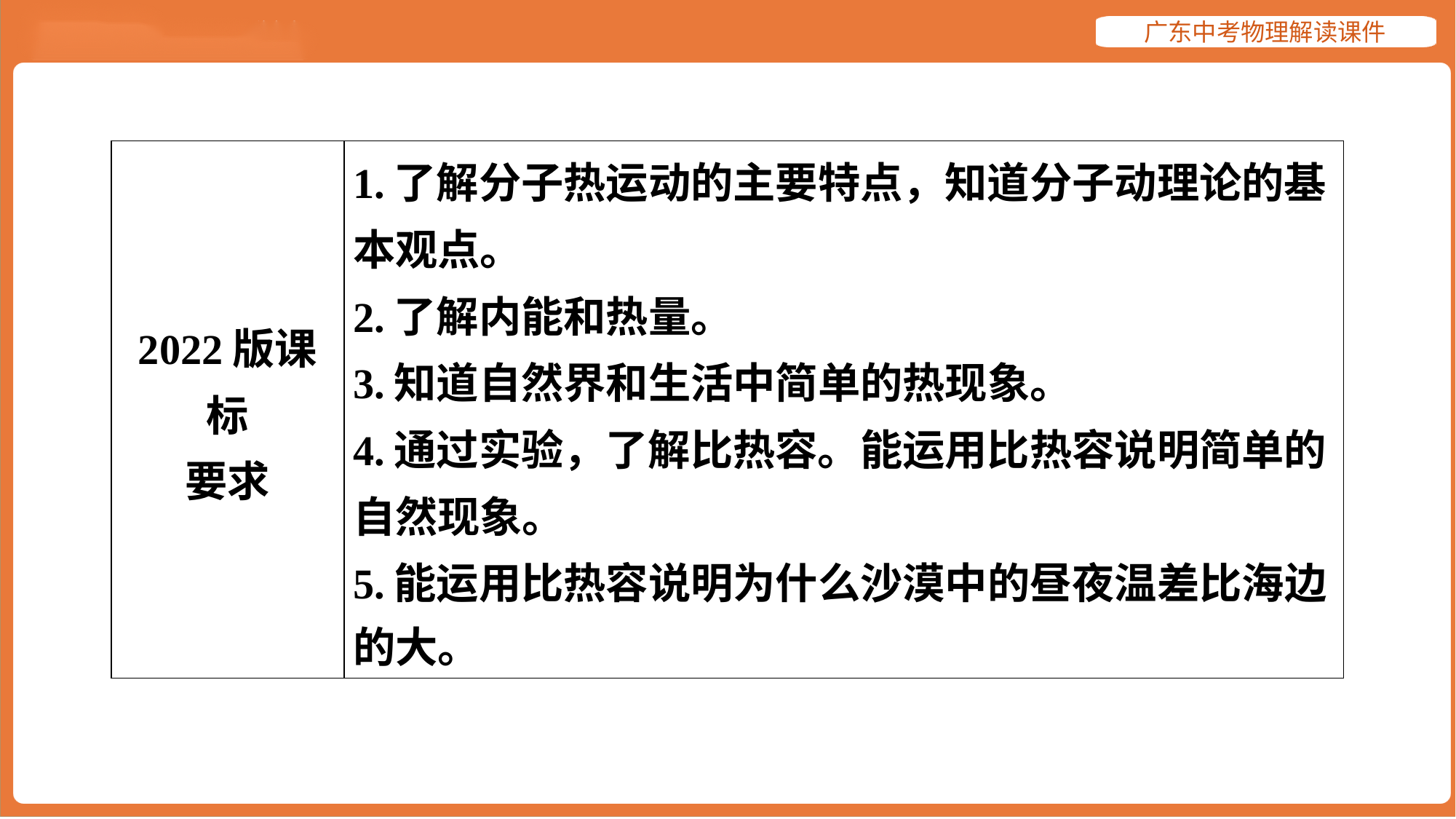

| 2022版课标 要求 | 1.了解分子热运动的主要特点，知道分子动理论的基 本观点。 2.了解内能和热量。 3.知道自然界和生活中简单的热现象。 4.通过实验，了解比热容。能运用比热容说明简单的 自然现象。 5.能运用比热容说明为什么沙漠中的昼夜温差比海边 的大。 |
| --- | --- |